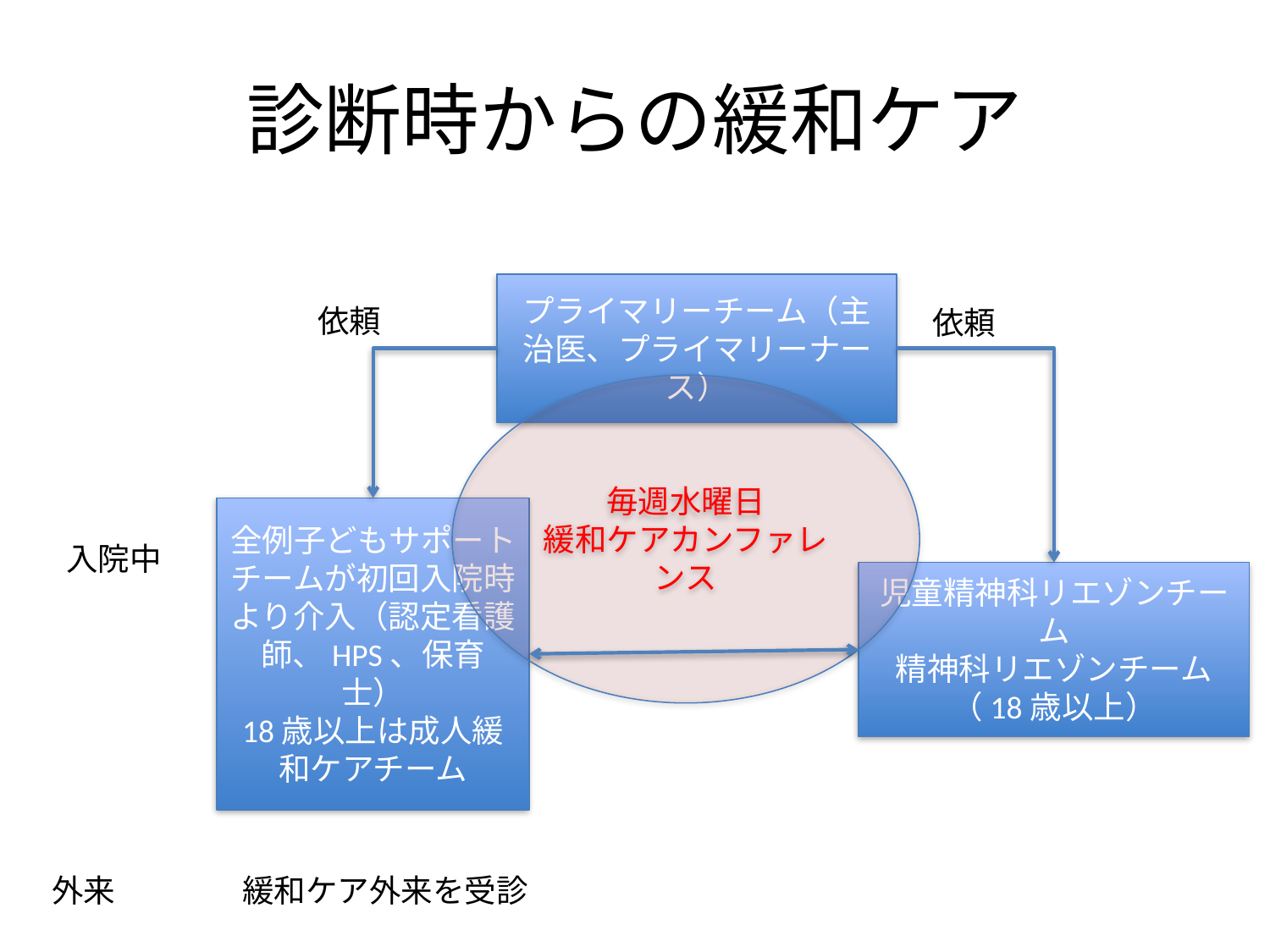

# 診断時からの緩和ケア
プライマリーチーム（主治医、プライマリーナース）
依頼
依頼
毎週水曜日
緩和ケアカンファレンス
全例子どもサポートチームが初回入院時より介入（認定看護師、HPS、保育士）
18歳以上は成人緩和ケアチーム
入院中
児童精神科リエゾンチーム
精神科リエゾンチーム（18歳以上）
外来　　　　緩和ケア外来を受診